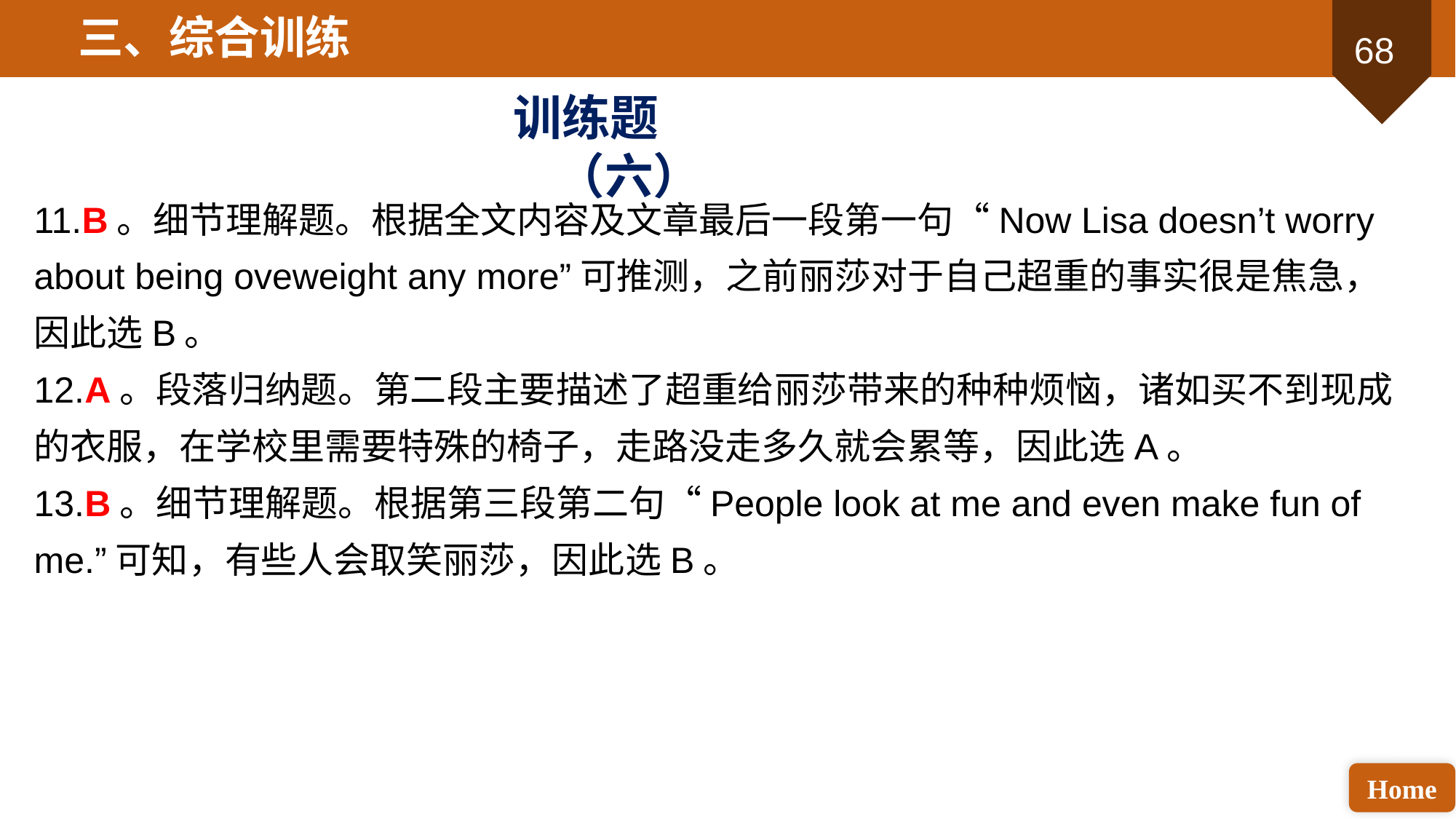

三、综合训练
训练题（六）
11.B。细节理解题。根据全文内容及文章最后一段第一句“Now Lisa doesn’t worry about being oveweight any more”可推测，之前丽莎对于自己超重的事实很是焦急，因此选B。
12.A。段落归纳题。第二段主要描述了超重给丽莎带来的种种烦恼，诸如买不到现成的衣服，在学校里需要特殊的椅子，走路没走多久就会累等，因此选A。
13.B。细节理解题。根据第三段第二句“People look at me and even make fun of me.”可知，有些人会取笑丽莎，因此选B。